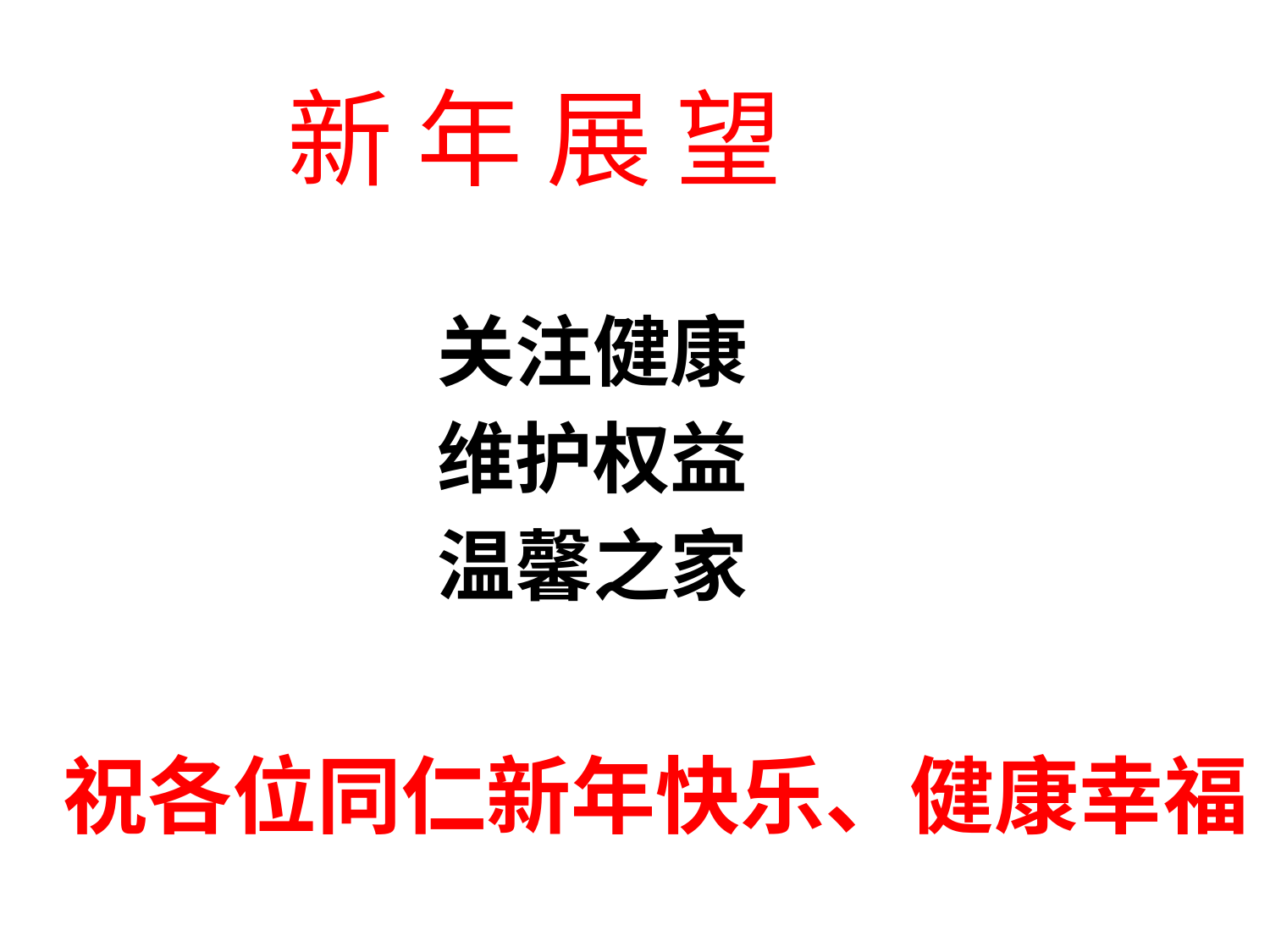

# 新 年 展 望
关注健康
维护权益
温馨之家

祝各位同仁新年快乐、健康幸福